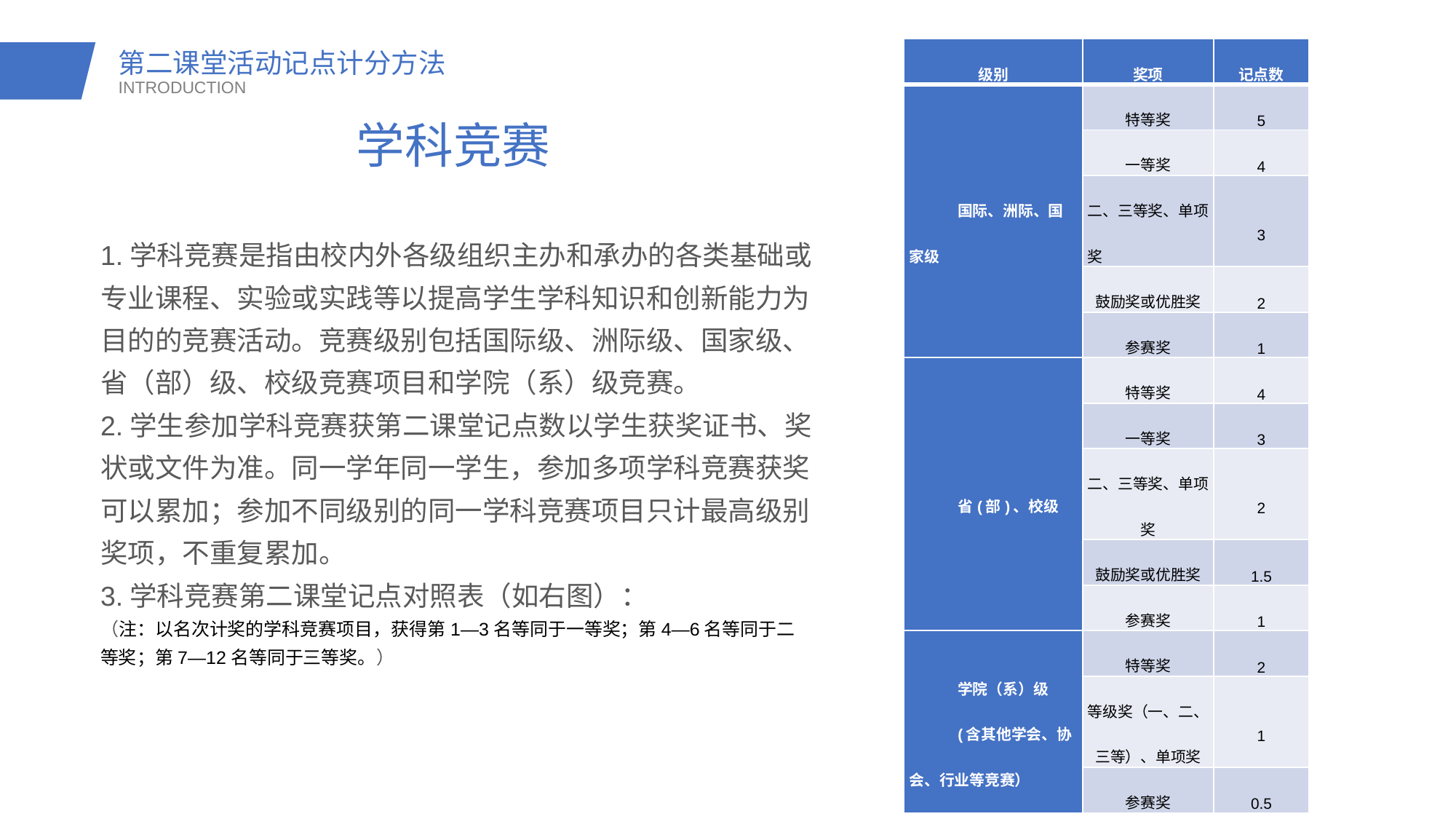

| 级别 | 奖项 | 记点数 |
| --- | --- | --- |
| 国际、洲际、国家级 | 特等奖 | 5 |
|  | 一等奖 | 4 |
|  | 二、三等奖、单项奖 | 3 |
|  | 鼓励奖或优胜奖 | 2 |
|  | 参赛奖 | 1 |
| 省(部)、校级 | 特等奖 | 4 |
|  | 一等奖 | 3 |
|  | 二、三等奖、单项奖 | 2 |
|  | 鼓励奖或优胜奖 | 1.5 |
|  | 参赛奖 | 1 |
| 学院（系）级 (含其他学会、协会、行业等竞赛） | 特等奖 | 2 |
|  | 等级奖（一、二、三等）、单项奖 | 1 |
|  | 参赛奖 | 0.5 |
第二课堂活动记点计分方法
INTRODUCTION
学科竞赛
1.学科竞赛是指由校内外各级组织主办和承办的各类基础或专业课程、实验或实践等以提高学生学科知识和创新能力为目的的竞赛活动。竞赛级别包括国际级、洲际级、国家级、省（部）级、校级竞赛项目和学院（系）级竞赛。
2.学生参加学科竞赛获第二课堂记点数以学生获奖证书、奖状或文件为准。同一学年同一学生，参加多项学科竞赛获奖可以累加；参加不同级别的同一学科竞赛项目只计最高级别奖项，不重复累加。
3.学科竞赛第二课堂记点对照表（如右图）：
（注：以名次计奖的学科竞赛项目，获得第1—3名等同于一等奖；第4—6名等同于二等奖；第7—12名等同于三等奖。）